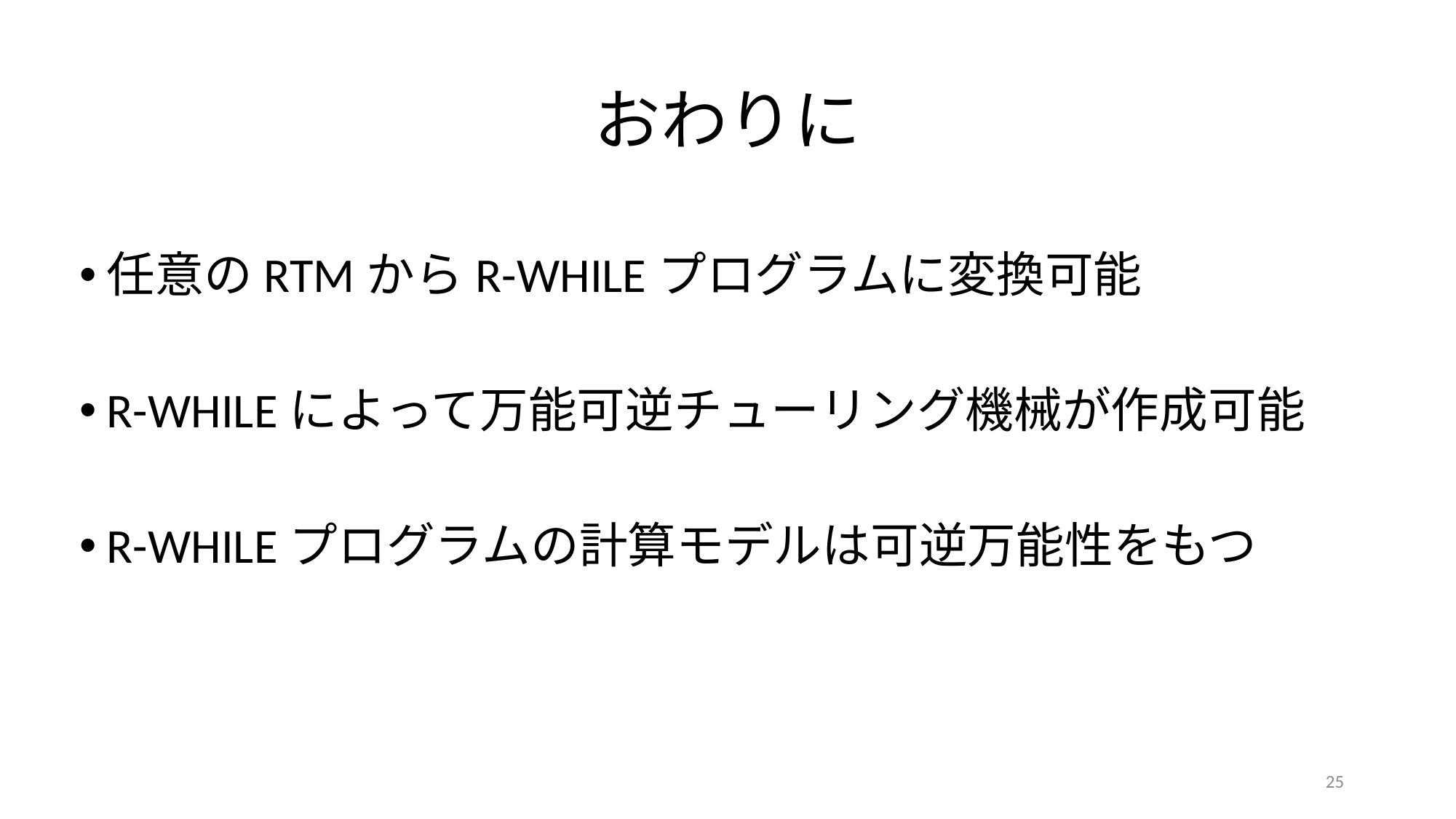

# おわりに
任意のRTMからR-WHILEプログラムに変換可能

R-WHILEによって万能可逆チューリング機械が作成可能

R-WHILEプログラムの計算モデルは可逆万能性をもつ

25